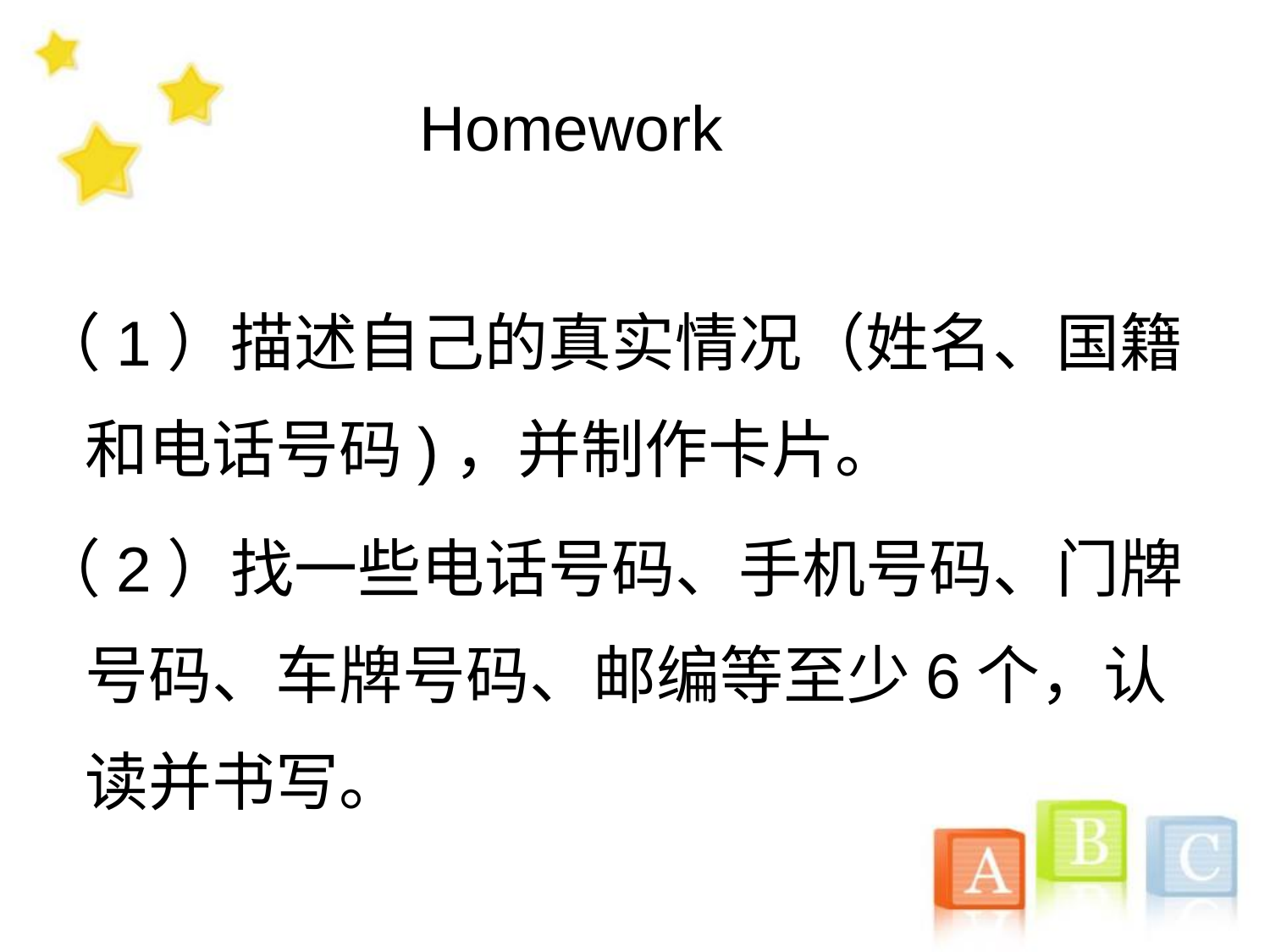

Homework
（1）描述自己的真实情况（姓名、国籍和电话号码)，并制作卡片。
（2）找一些电话号码、手机号码、门牌号码、车牌号码、邮编等至少6个，认读并书写。